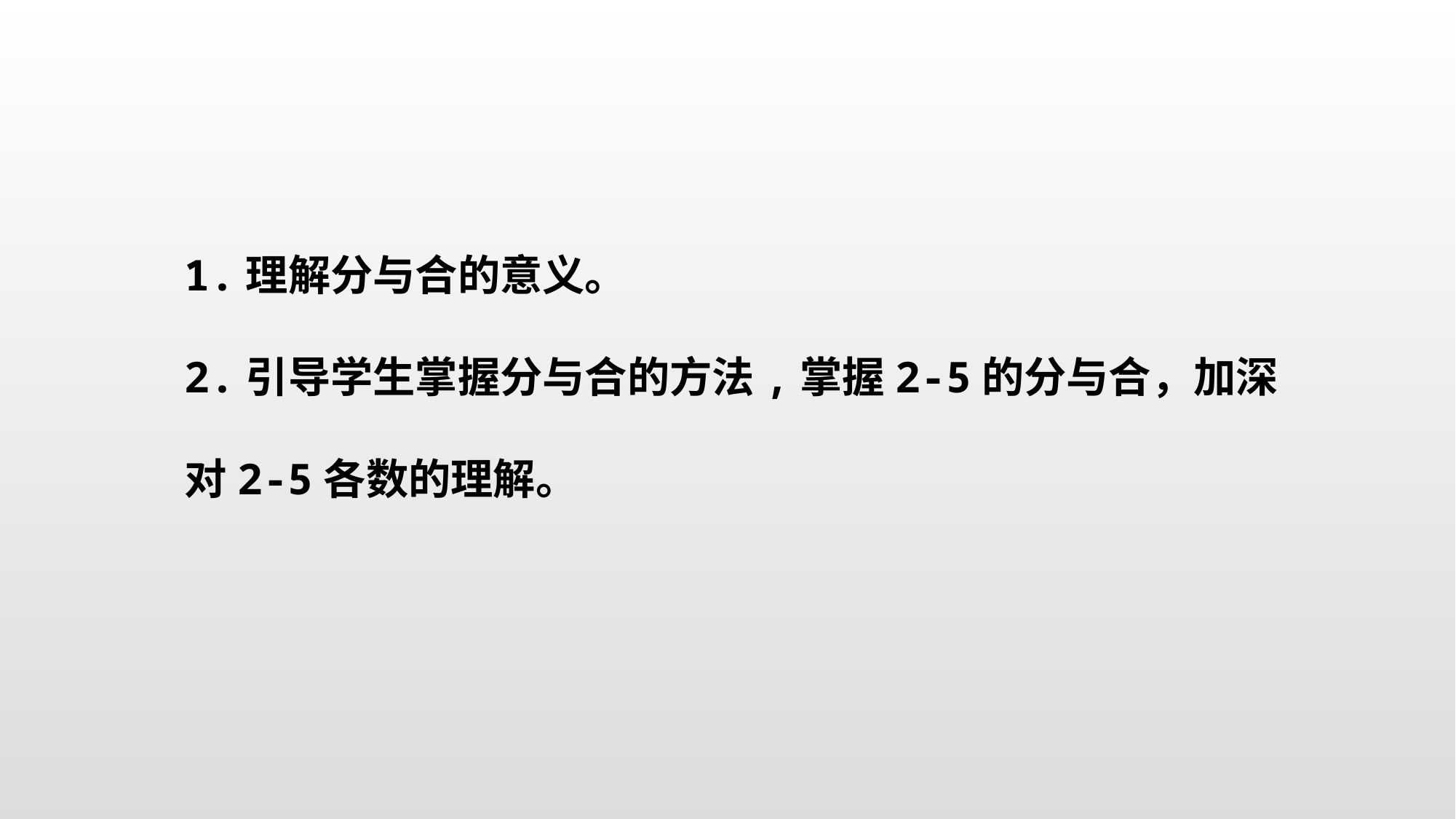

1.理解分与合的意义。
2.引导学生掌握分与合的方法,掌握2-5的分与合，加深对2-5各数的理解。